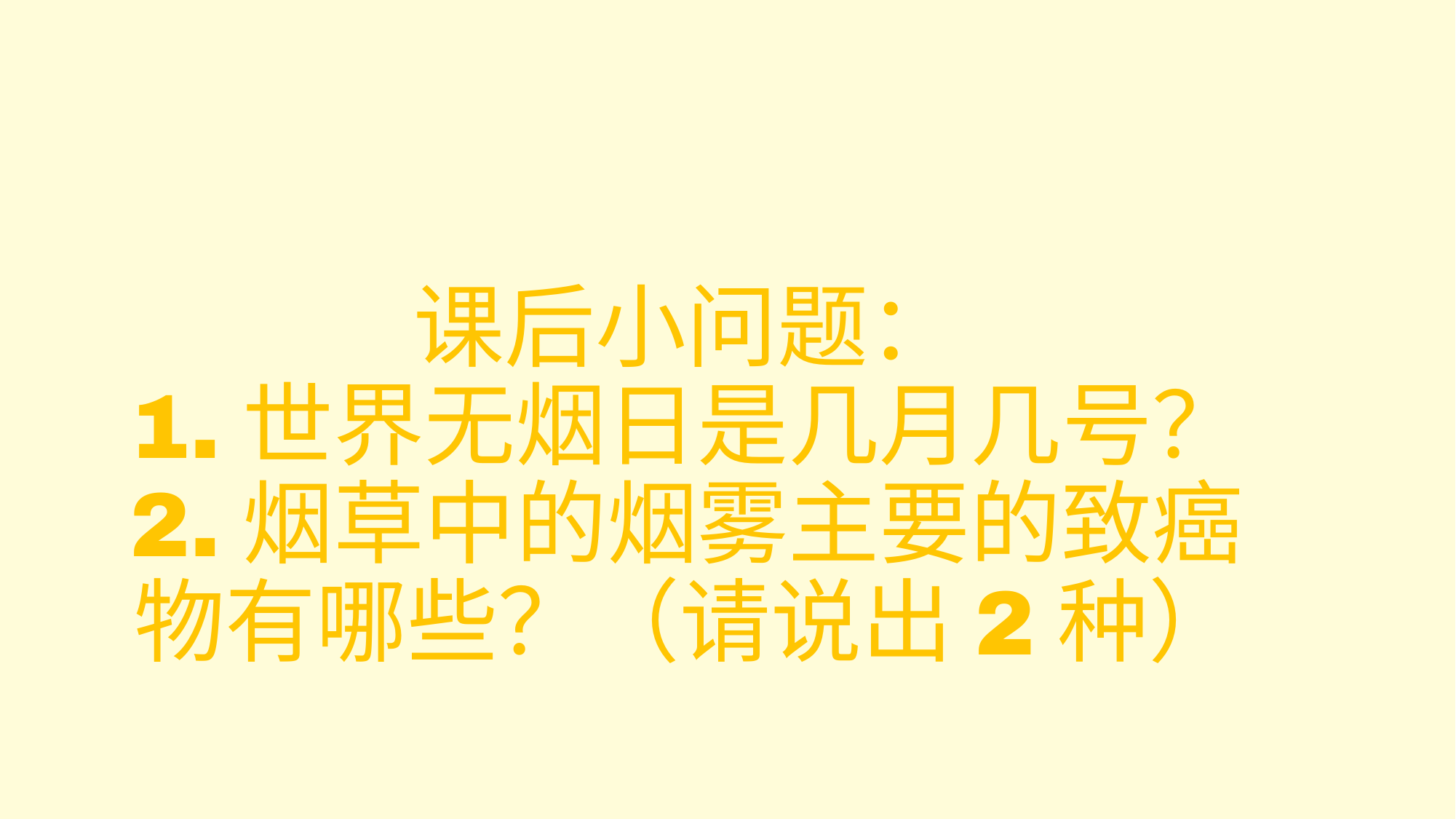

# 课后小问题： 1.世界无烟日是几月几号？ 2.烟草中的烟雾主要的致癌物有哪些？（请说出2种）